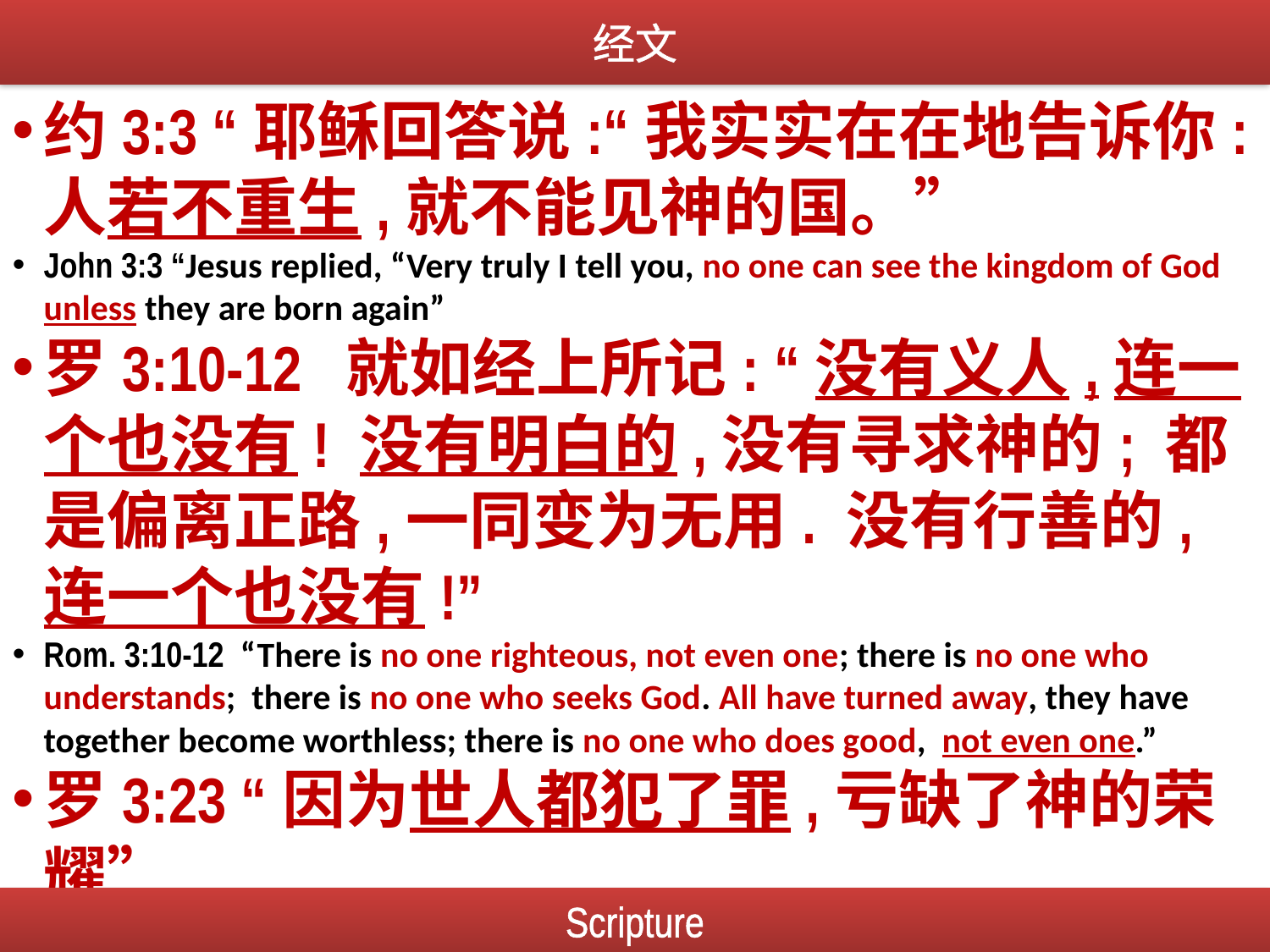

经文
约3:3 “耶稣回答说:“我实实在在地告诉你:人若不重生,就不能见神的国。”
John 3:3 “Jesus replied, “Very truly I tell you, no one can see the kingdom of God unless they are born again”
罗3:10-12  就如经上所记: “没有义人,连一个也没有! 没有明白的,没有寻求神的; 都是偏离正路,一同变为无用. 没有行善的,连一个也没有!”
Rom. 3:10-12  “There is no one righteous, not even one; there is no one who understands;  there is no one who seeks God. All have turned away, they have together become worthless; there is no one who does good,  not even one.”
罗3:23 “因为世人都犯了罪,亏缺了神的荣耀”
Rom. 3:23 “for all have sinned and fall short of the glory of God”
Scripture